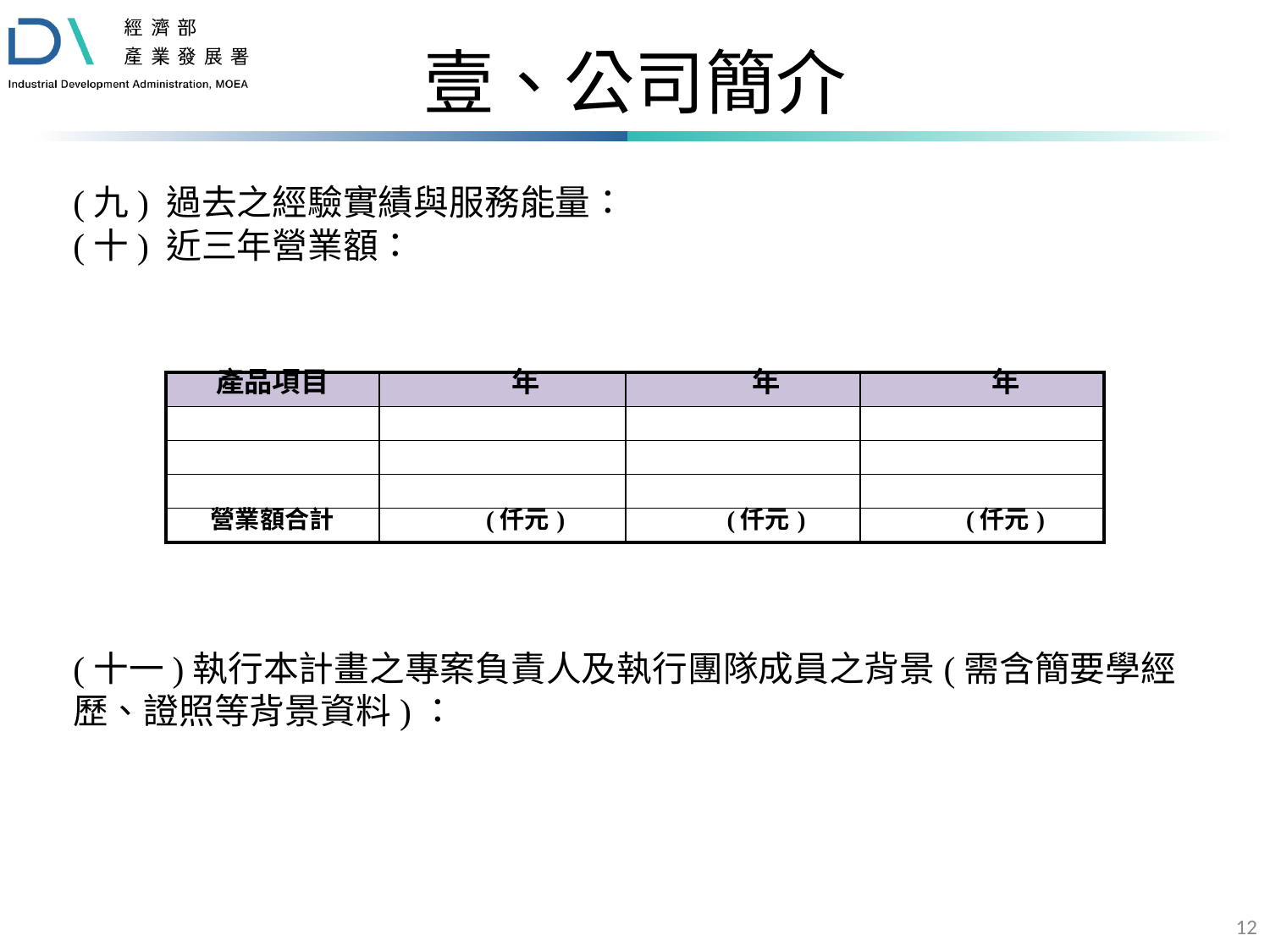

# 壹、公司簡介
(九) 過去之經驗實績與服務能量：
(十) 近三年營業額：

(十一)執行本計畫之專案負責人及執行團隊成員之背景(需含簡要學經歷、證照等背景資料)：
| 產品項目 | 年 | 年 | 年 |
| --- | --- | --- | --- |
|  |  |  |  |
|  |  |  |  |
|  |  |  |  |
| 營業額合計 | (仟元) | (仟元) | (仟元) |
12